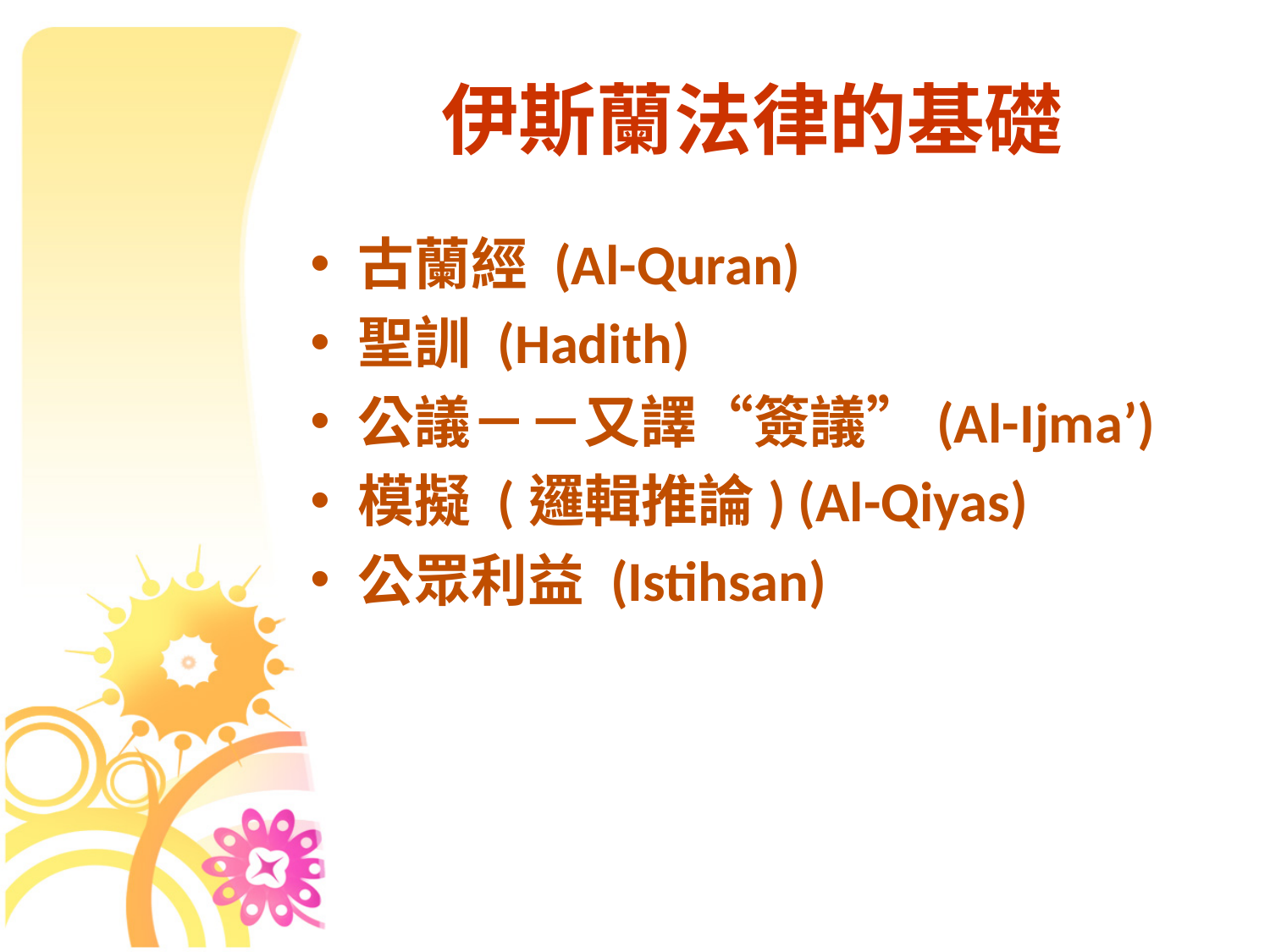

# 伊斯蘭法律的基礎
古蘭經 (Al-Quran)
聖訓 (Hadith)
公議－－又譯“簽議”(Al-Ijma’)
模擬 (邏輯推論) (Al-Qiyas)
公眾利益 (Istihsan)